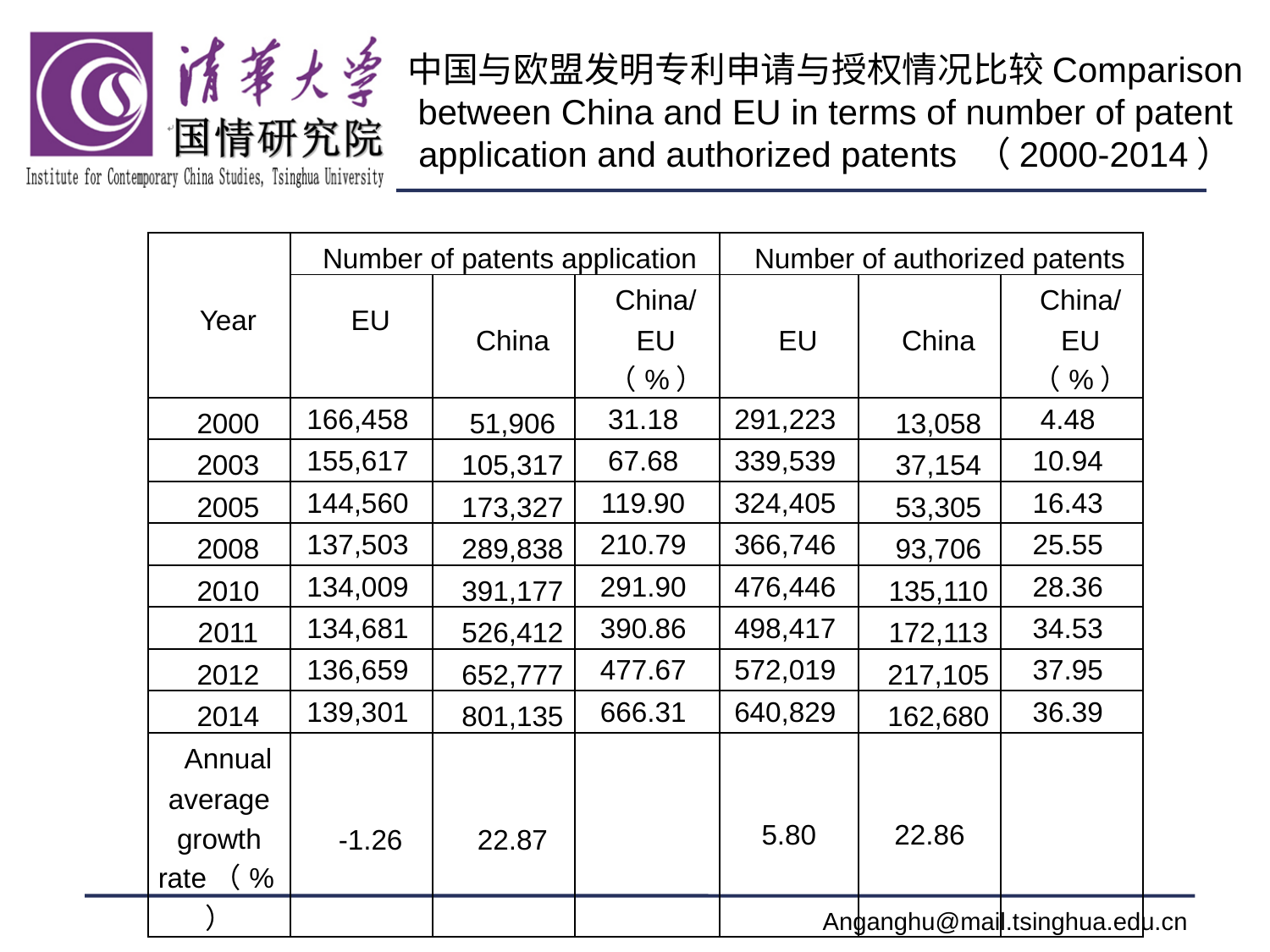

# 中国与欧盟发明专利申请与授权情况比较Comparison between China and EU in terms of number of patent application and authorized patents （2000-2014）
| Year | Number of patents application |  |  | Number of authorized patents |  |  |
| --- | --- | --- | --- | --- | --- | --- |
|  | EU | China | China/ EU （%） | EU | China | China/ EU （%） |
| 2000 | 166,458 | 51,906 | 31.18 | 291,223 | 13,058 | 4.48 |
| 2003 | 155,617 | 105,317 | 67.68 | 339,539 | 37,154 | 10.94 |
| 2005 | 144,560 | 173,327 | 119.90 | 324,405 | 53,305 | 16.43 |
| 2008 | 137,503 | 289,838 | 210.79 | 366,746 | 93,706 | 25.55 |
| 2010 | 134,009 | 391,177 | 291.90 | 476,446 | 135,110 | 28.36 |
| 2011 | 134,681 | 526,412 | 390.86 | 498,417 | 172,113 | 34.53 |
| 2012 | 136,659 | 652,777 | 477.67 | 572,019 | 217,105 | 37.95 |
| 2014 | 139,301 | 801,135 | 666.31 | 640,829 | 162,680 | 36.39 |
| Annual average growth rate（%） | -1.26 | 22.87 |  | 5.80 | 22.86 |  |